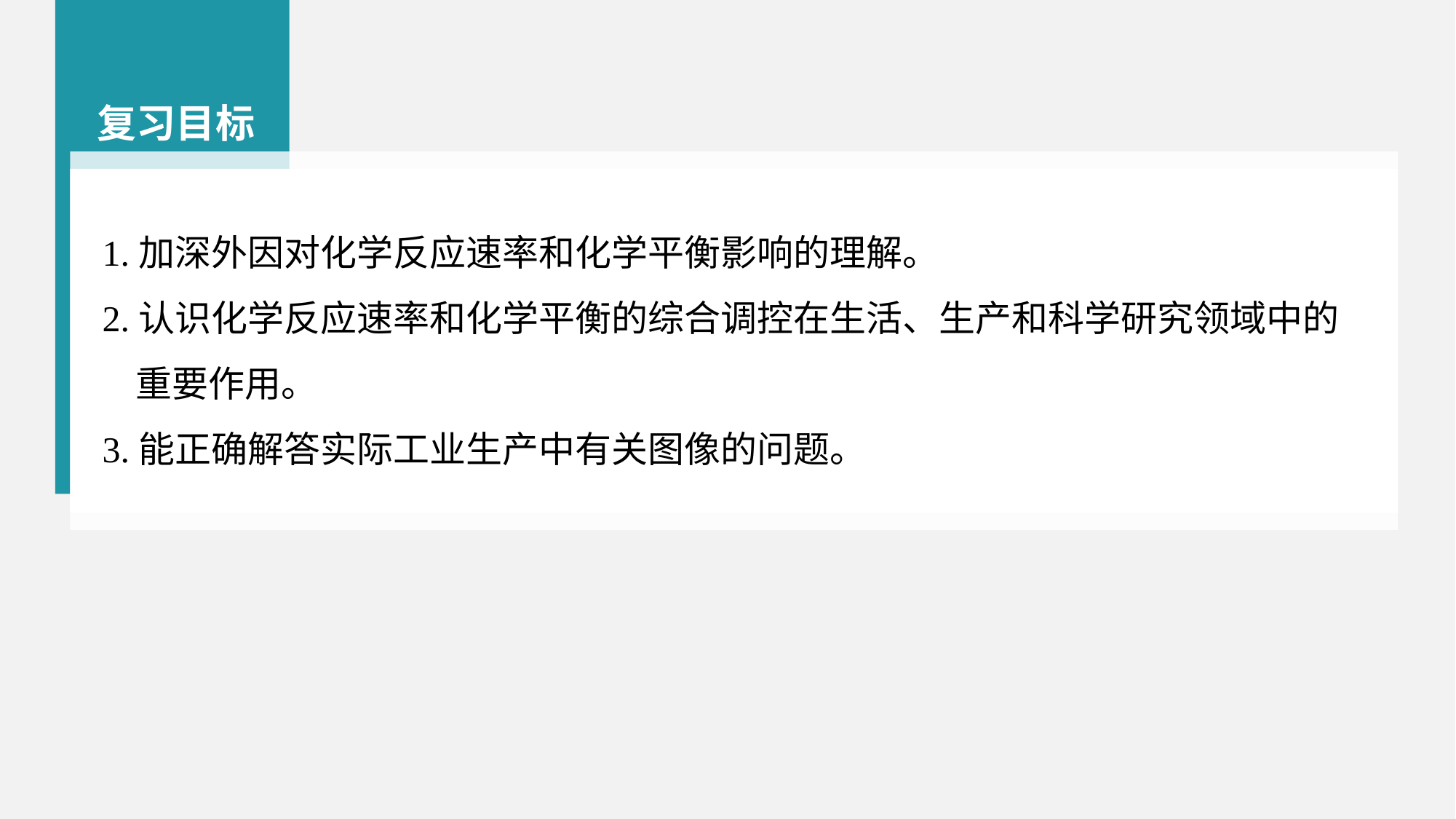

复习目标

1.加深外因对化学反应速率和化学平衡影响的理解。
2.认识化学反应速率和化学平衡的综合调控在生活、生产和科学研究领域中的
   重要作用。
3.能正确解答实际工业生产中有关图像的问题。